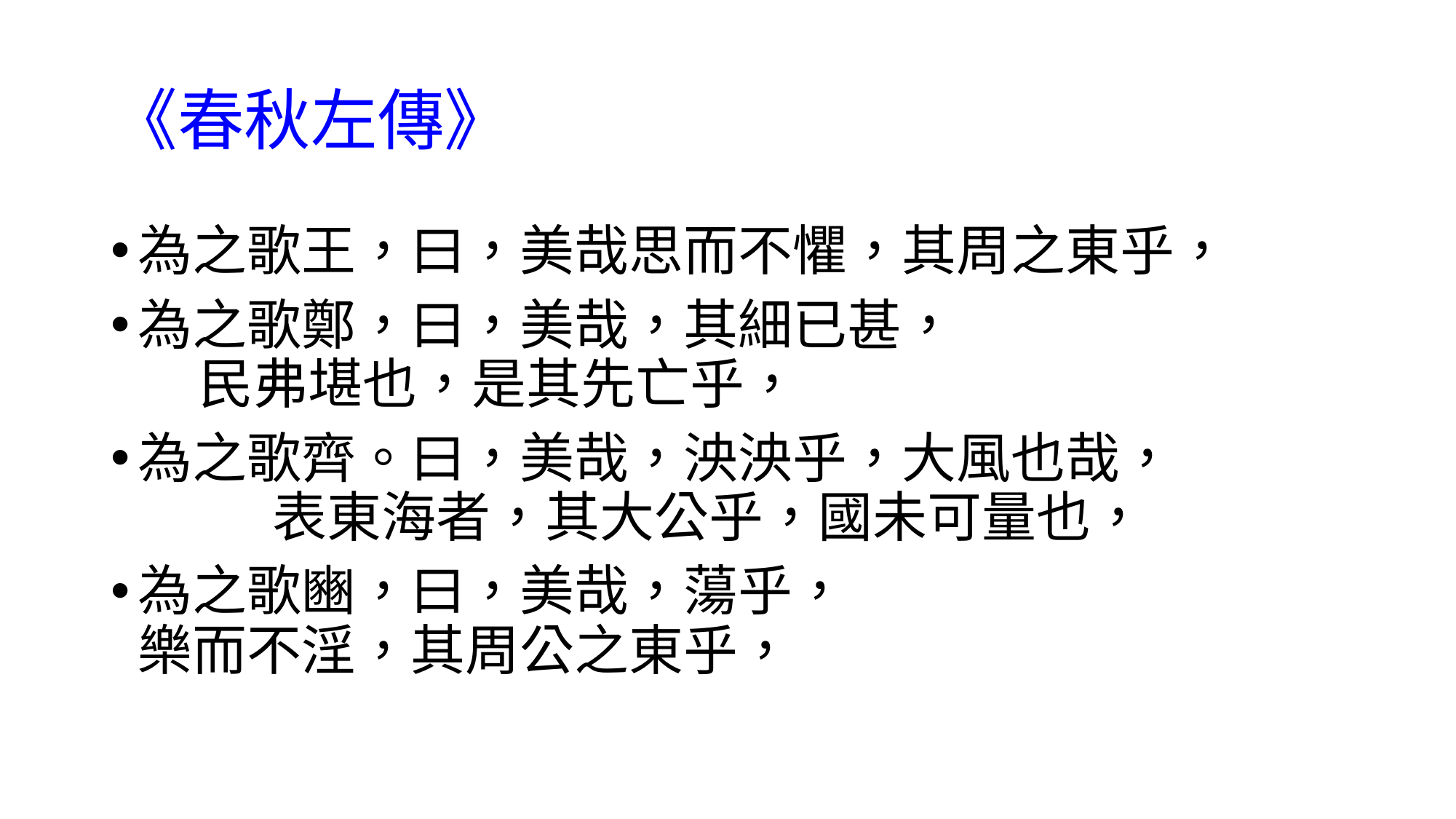

# 《春秋左傳》
為之歌王，曰，美哉思而不懼，其周之東乎，
為之歌鄭，曰，美哉，其細已甚，                                     民弗堪也，是其先亡乎，
為之歌齊。曰，美哉，泱泱乎，大風也哉，                         表東海者，其大公乎，國未可量也，
為之歌豳，曰，美哉，蕩乎，                                       樂而不淫，其周公之東乎，